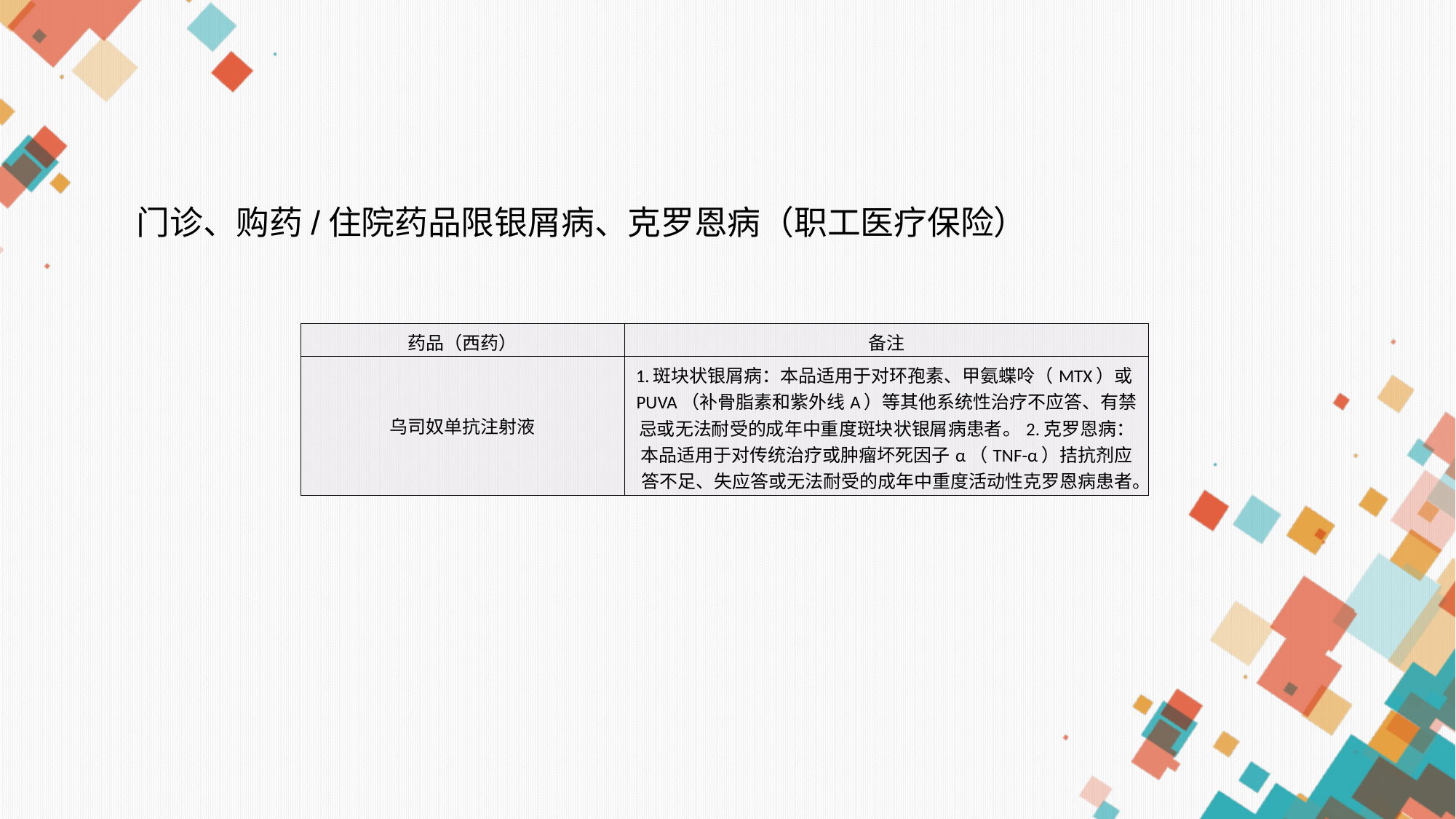

门诊、购药/住院药品限银屑病、克罗恩病（职工医疗保险）
| 药品（西药） | 备注 |
| --- | --- |
| 乌司奴单抗注射液 | 1.斑块状银屑病：本品适用于对环孢素、甲氨蝶呤（MTX）或PUVA（补骨脂素和紫外线A）等其他系统性治疗不应答、有禁忌或无法耐受的成年中重度斑块状银屑病患者。2.克罗恩病：本品适用于对传统治疗或肿瘤坏死因子α（TNF-α）拮抗剂应答不足、失应答或无法耐受的成年中重度活动性克罗恩病患者。 |